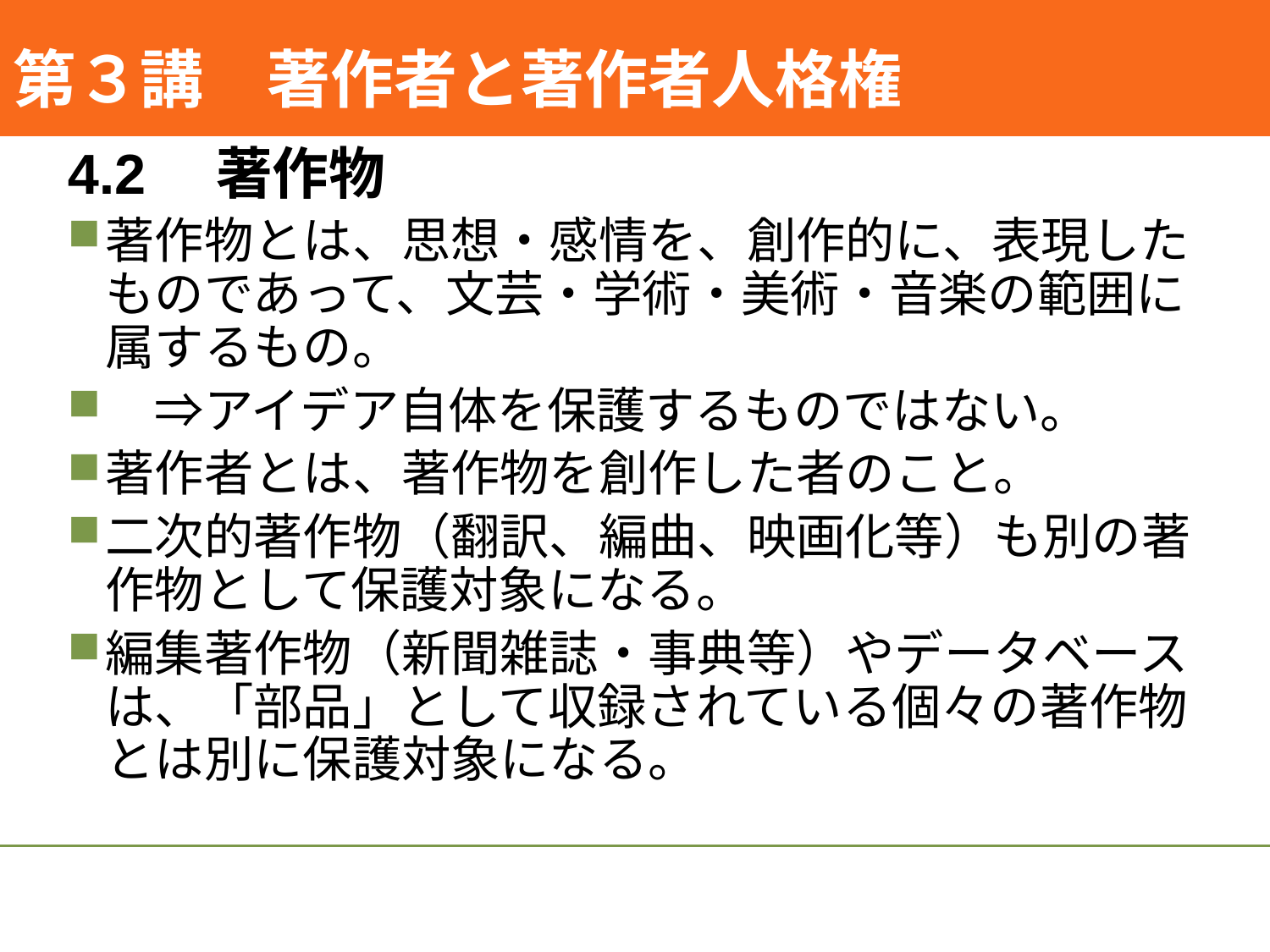

#
第３講　著作者と著作者人格権
4.2　著作物
著作物とは、思想・感情を、創作的に、表現したものであって、文芸・学術・美術・音楽の範囲に属するもの。
　⇒アイデア自体を保護するものではない。
著作者とは、著作物を創作した者のこと。
二次的著作物（翻訳、編曲、映画化等）も別の著作物として保護対象になる。
編集著作物（新聞雑誌・事典等）やデータベースは、「部品」として収録されている個々の著作物とは別に保護対象になる。